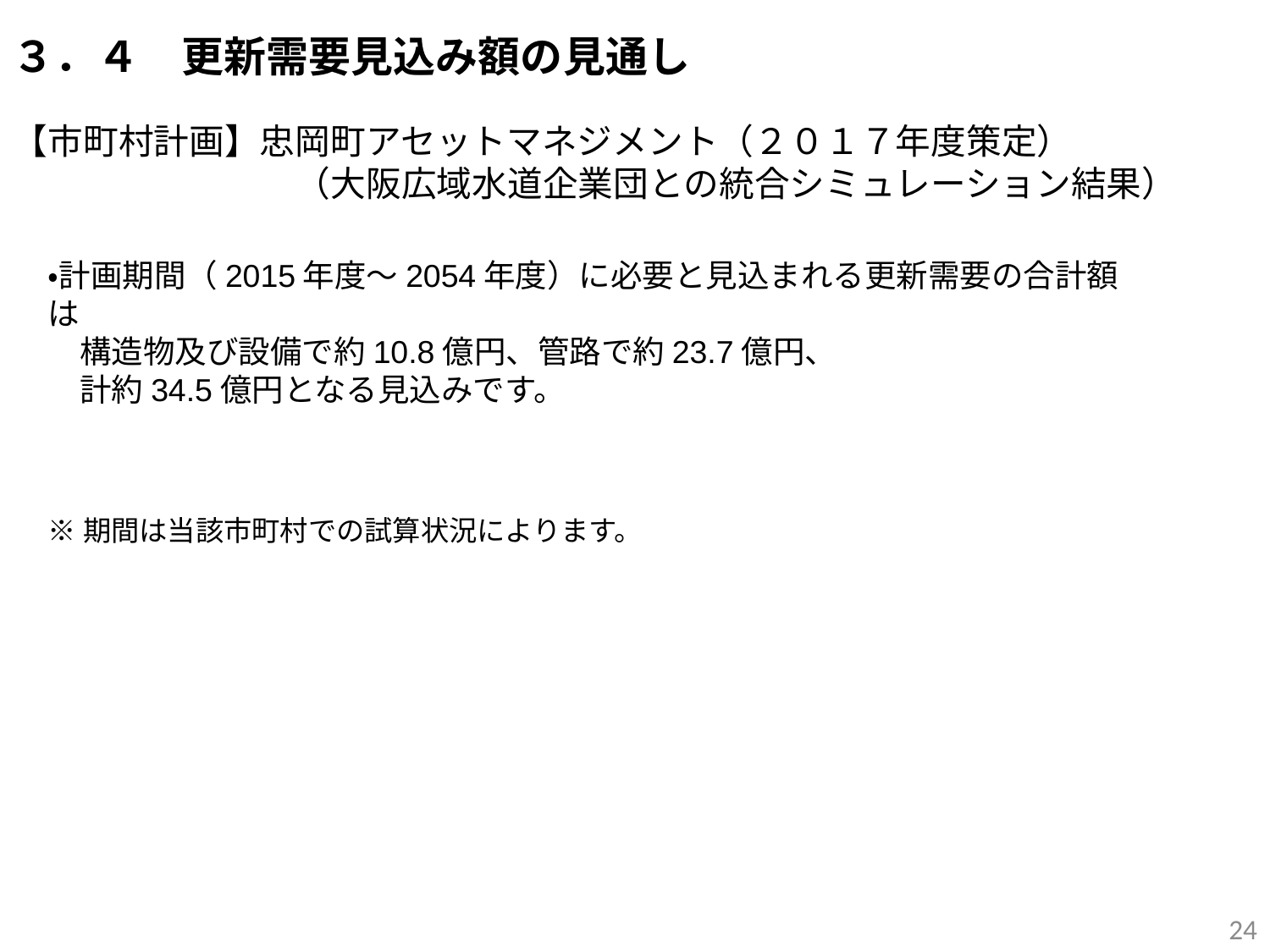

３．４　更新需要見込み額の見通し

【市町村計画】忠岡町アセットマネジメント（２０１７年度策定）
　　　　　　　　（大阪広域水道企業団との統合シミュレーション結果）

・計画期間（2015年度～2054年度）に必要と見込まれる更新需要の合計額は
　構造物及び設備で約10.8億円、管路で約23.7億円、
　計約34.5億円となる見込みです。

※期間は当該市町村での試算状況によります。

24